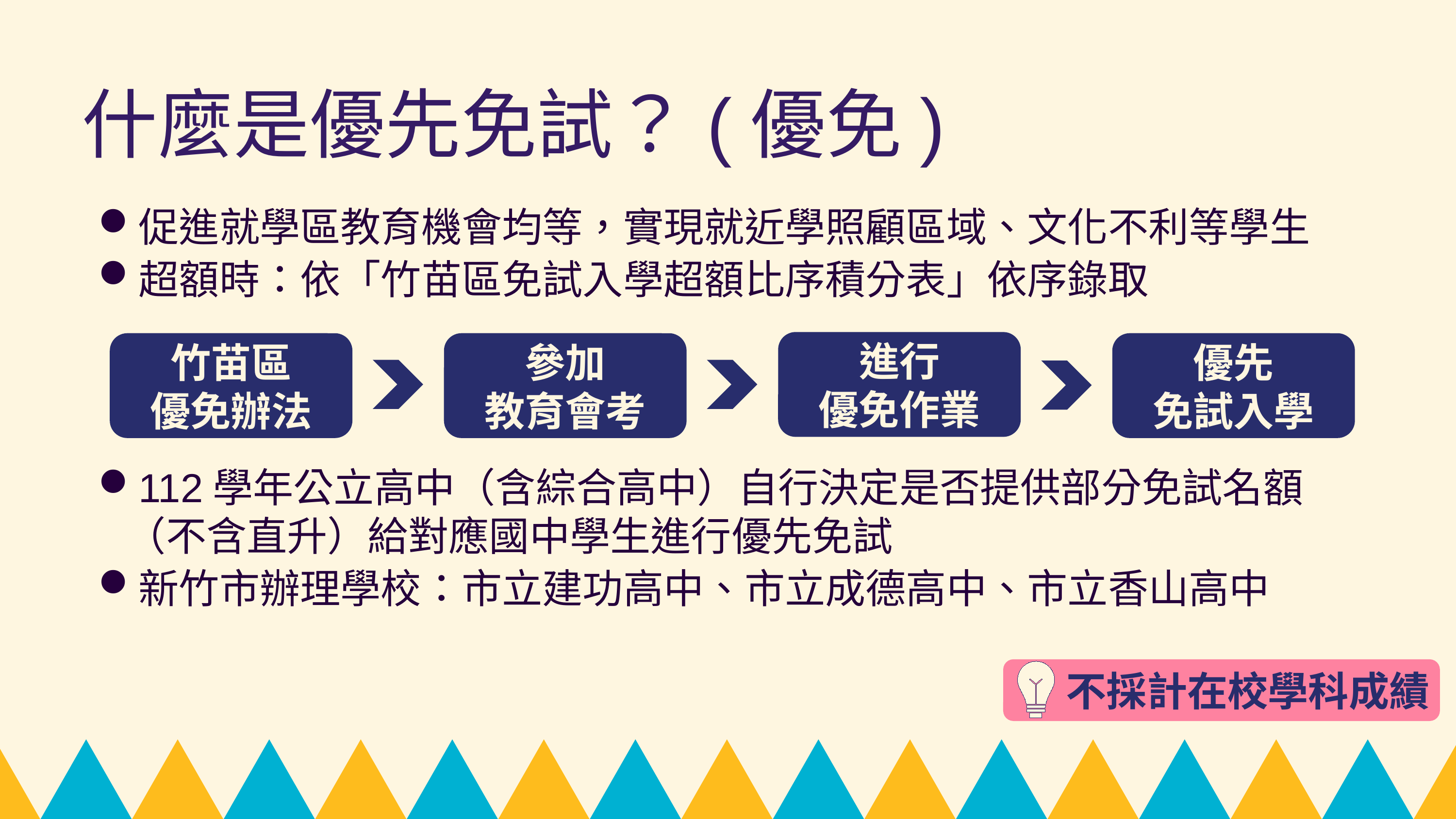

什麼是優先免試？(優免)

促進就學區教育機會均等，實現就近學照顧區域、文化不利等學生
超額時：依「竹苗區免試入學超額比序積分表」依序錄取

112學年公立高中（含綜合高中）自行決定是否提供部分免試名額（不含直升）給對應國中學生進行優先免試
新竹市辦理學校：市立建功高中、市立成德高中、市立香山高中

進行
優免作業
竹苗區
優免辦法
參加
教育會考
優先
免試入學

不採計在校學科成績